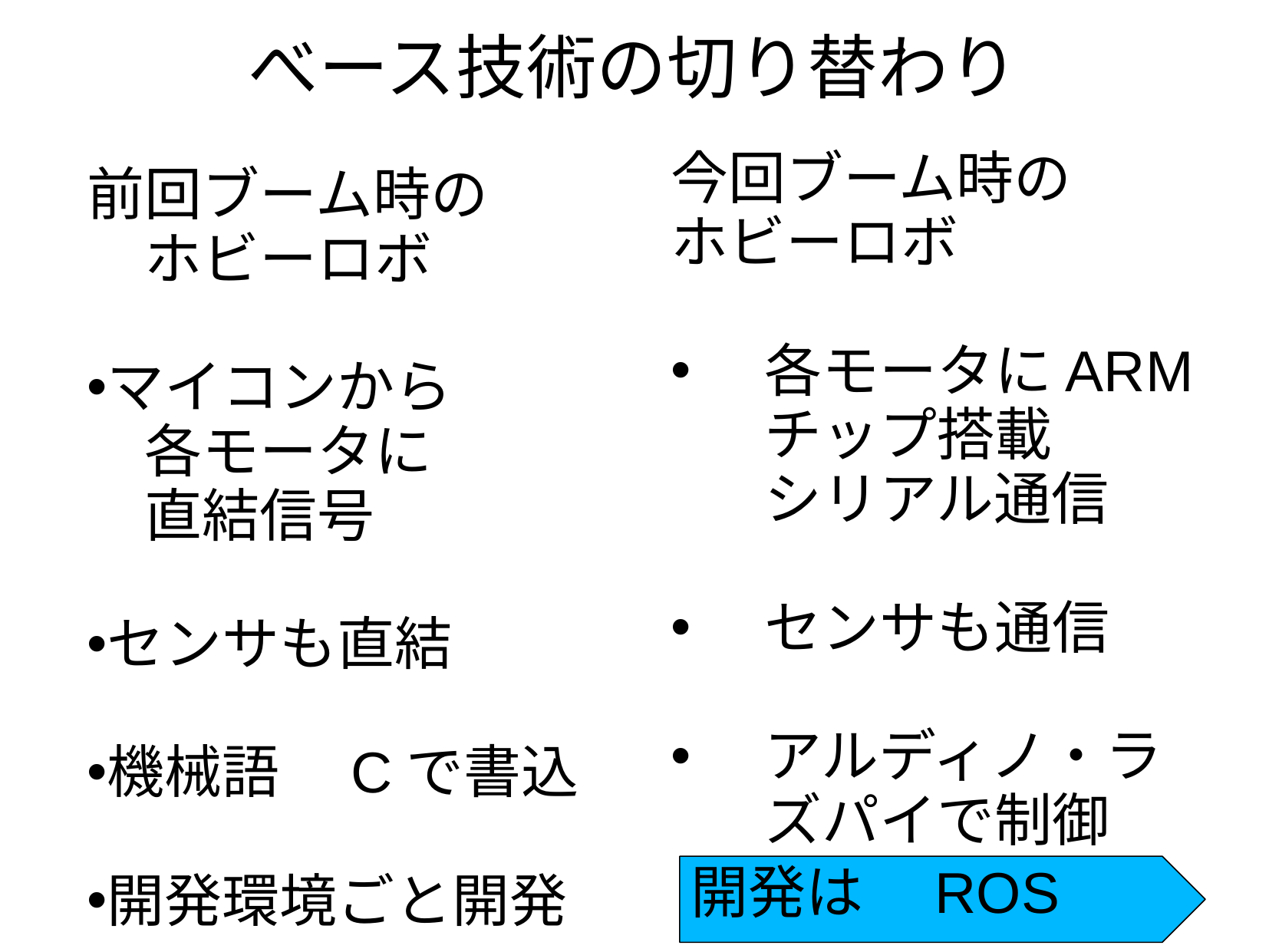

# べース技術の切り替わり
今回ブーム時の
ホビーロボ

各モータにARM
チップ搭載
シリアル通信

センサも通信
アルディノ・ラズパイで制御
前回ブーム時の
　ホビーロボ

マイコンから
　各モータに
　直結信号

センサも直結
機械語　Cで書込
開発環境ごと開発

開発は　ROS